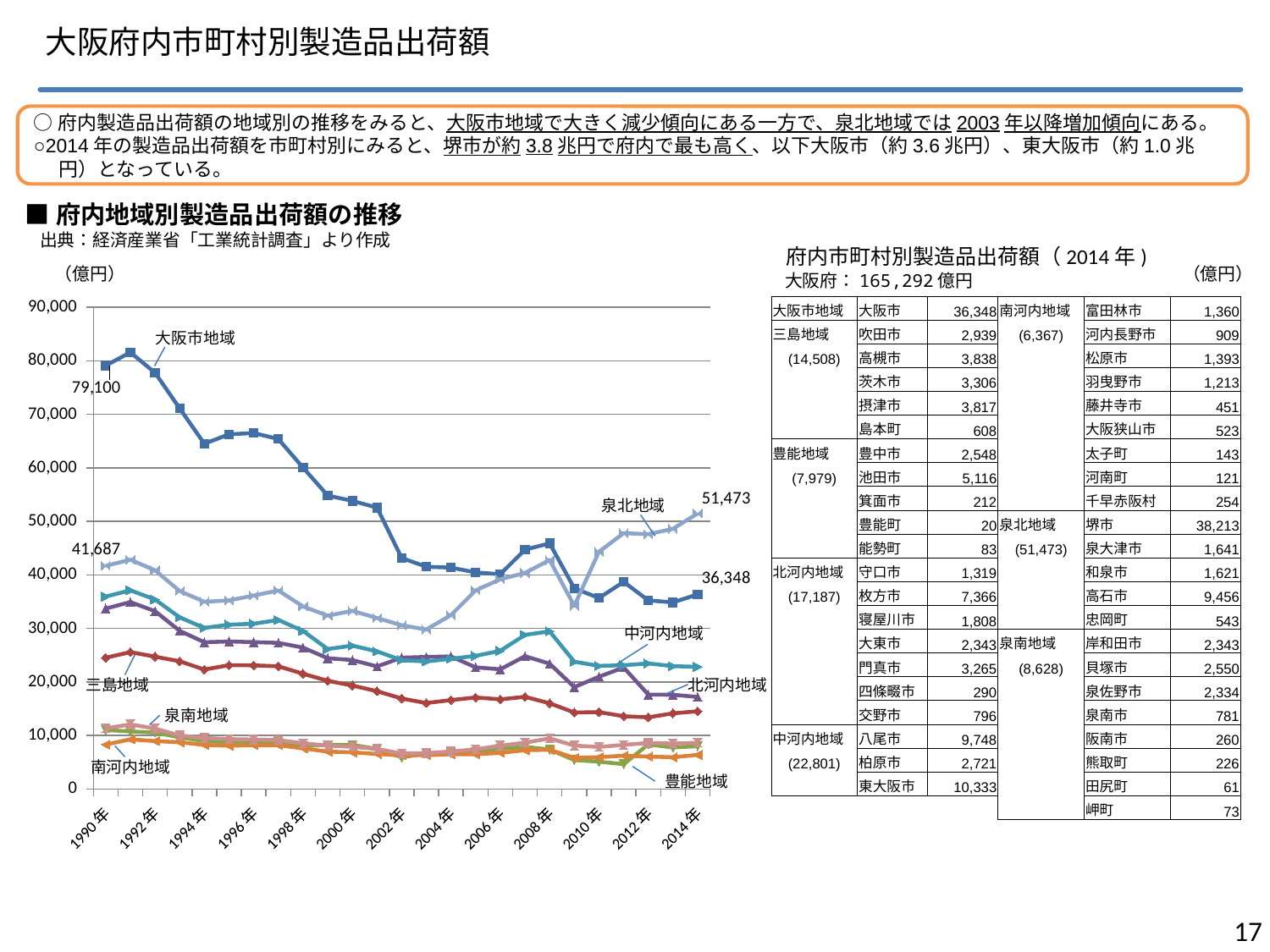

大阪府内市町村別製造品出荷額
○府内製造品出荷額の地域別の推移をみると、大阪市地域で大きく減少傾向にある一方で、泉北地域では2003年以降増加傾向にある。
○2014年の製造品出荷額を市町村別にみると、堺市が約3.8兆円で府内で最も高く、以下大阪市（約3.6兆円）、東大阪市（約1.0兆円）となっている。
■府内地域別製造品出荷額の推移
出典：経済産業省「工業統計調査」より作成
府内市町村別製造品出荷額（2014年)
（億円）
（億円）
大阪府：165,292億円

### Chart

| Category | 大阪市地域 | 三島地域 | 豊能地域 | 北河内地域 | 中河内地域 | 南河内地域 | 泉北地域 | 泉南地域 |
|---|---|---|---|---|---|---|---|---|
| 1990年 | 79100.0 | 24501.89 | 11012.029999999999 | 33690.17 | 35930.37 | 8288.74 | 41686.86 | 11316.87 |
| 1991年 | 81576.63 | 25555.62 | 10733.19 | 34910.670000000006 | 37111.83 | 9257.060000000001 | 42829.47 | 12053.78 |
| 1992年 | 77763.23 | 24710.06 | 10521.36 | 33210.66 | 35391.05 | 8938.969999999998 | 40854.74 | 11286.449999999997 |
| 1993年 | 71097.96 | 23840.32 | 9641.93 | 29540.250000000004 | 32052.26 | 8720.8 | 36969.049999999996 | 9977.1 |
| 1994年 | 64509.35 | 22300.89 | 8944.14 | 27402.08 | 30080.11 | 8217.380000000001 | 34963.19 | 9510.81 |
| 1995年 | 66255.89 | 23119.38 | 8692.480000000001 | 27546.22 | 30682.3 | 8065.879999999999 | 35224.57 | 9299.9 |
| 1996年 | 66504.13 | 23086.53 | 8506.04 | 27417.020000000004 | 30866.6 | 8164.53 | 36126.06 | 9225.130000000001 |
| 1997年 | 65384.47 | 22909.76 | 8876.33 | 27284.75 | 31560.230000000003 | 8152.209999999999 | 37070.08 | 9119.559999999998 |
| 1998年 | 60029.82 | 21518.74 | 8024.65 | 26397.46 | 29515.1 | 7575.579999999999 | 34083.909999999996 | 8524.109999999999 |
| 1999年 | 54823.47 | 20201.61 | 8226.32 | 24409.97 | 26125.97 | 6965.339999999999 | 32363.3 | 8090.580000000001 |
| 2000年 | 53827.29 | 19311.07 | 8221.23 | 24074.079999999998 | 26775.57 | 6843.920000000001 | 33276.9 | 7867.06 |
| 2001年 | 52566.48 | 18262.31 | 7469.84 | 22877.86 | 25692.53 | 6526.070000000001 | 31928.35 | 7460.519999999999 |
| 2002年 | 43147.4619 | 16885.9887 | 5887.0401999999995 | 24526.2374 | 24060.2576 | 6275.0368 | 30578.561 | 6613.5049 |
| 2003年 | 41516.8719 | 16041.495 | 6654.5477 | 24662.0622 | 23808.8113 | 6310.4207000000015 | 29776.0225 | 6679.227199999999 |
| 2004年 | 41358.1606 | 16596.5034 | 6671.869699999999 | 24747.9329 | 24318.572200000002 | 6451.552099999999 | 32478.918599999997 | 6987.7209 |
| 2005年 | 40450.4651 | 17085.249200000002 | 6942.2216 | 22716.5712 | 24858.29 | 6474.5898 | 37092.7683 | 7398.585299999999 |
| 2006年 | 40130.0998 | 16739.4409 | 7474.7299 | 22347.1739 | 25804.8884 | 6730.958599999999 | 39169.608799999995 | 8081.361000000001 |
| 2007年 | 44722.9824 | 17206.3699 | 7876.290499999999 | 24793.871099999997 | 28782.8275 | 7228.1435 | 40363.8586 | 8640.6974 |
| 2008年 | 45890.5558 | 15997.9769 | 7340.3784 | 23390.558599999997 | 29437.9813 | 7318.008599999999 | 42769.9964 | 9434.625400000003 |
| 2009年 | 37475.4331 | 14283.886 | 5404.0654 | 19027.225899999998 | 23767.014799999997 | 5801.7624000000005 | 34203.7191 | 8098.477 |
| 2010年 | 35668.8454 | 14348.609699999999 | 5079.550000000001 | 20959.3719 | 22981.6337 | 5933.5317000000005 | 44319.2807 | 7840.2541 |
| 2011年 | 38678.8096 | 13584.2007 | 4627.317300000001 | 22696.261199999997 | 23107.2611 | 6203.473300000001 | 47792.51269999999 | 8235.267100000001 |
| 2012年 | 35220.6445 | 13376.5154 | 8315.0774 | 17624.788299999997 | 23444.6119 | 6047.572400000001 | 47605.394700000004 | 8592.804500000002 |
| 2013年 | 34852.7711 | 14119.442700000001 | 7746.3697999999995 | 17587.746999999996 | 22939.8713 | 5917.054 | 48606.0087 | 8475.338800000001 |
| 2014年 | 36348.2555 | 14507.5588 | 7979.330599999999 | 17186.8709 | 22801.2507 | 6367.190500000001 | 51472.9856 | 8628.203699999998 |
| 大阪市地域 | 大阪市 | 36,348 | 南河内地域 | 富田林市 | 1,360 |
| --- | --- | --- | --- | --- | --- |
| 三島地域 | 吹田市 | 2,939 | (6,367) | 河内長野市 | 909 |
| (14,508) | 高槻市 | 3,838 |  | 松原市 | 1,393 |
|  | 茨木市 | 3,306 |  | 羽曳野市 | 1,213 |
|  | 摂津市 | 3,817 |  | 藤井寺市 | 451 |
|  | 島本町 | 608 |  | 大阪狭山市 | 523 |
| 豊能地域 | 豊中市 | 2,548 |  | 太子町 | 143 |
| (7,979) | 池田市 | 5,116 |  | 河南町 | 121 |
|  | 箕面市 | 212 |  | 千早赤阪村 | 254 |
|  | 豊能町 | 20 | 泉北地域 | 堺市 | 38,213 |
|  | 能勢町 | 83 | (51,473) | 泉大津市 | 1,641 |
| 北河内地域 | 守口市 | 1,319 |  | 和泉市 | 1,621 |
| (17,187) | 枚方市 | 7,366 |  | 高石市 | 9,456 |
|  | 寝屋川市 | 1,808 |  | 忠岡町 | 543 |
|  | 大東市 | 2,343 | 泉南地域 | 岸和田市 | 2,343 |
|  | 門真市 | 3,265 | (8,628) | 貝塚市 | 2,550 |
|  | 四條畷市 | 290 |  | 泉佐野市 | 2,334 |
|  | 交野市 | 796 |  | 泉南市 | 781 |
| 中河内地域 | 八尾市 | 9,748 |  | 阪南市 | 260 |
| (22,801) | 柏原市 | 2,721 |  | 熊取町 | 226 |
|  | 東大阪市 | 10,333 |  | 田尻町 | 61 |
|  |  |  |  | 岬町 | 73 |
大阪市地域
泉北地域
中河内地域
三島地域
北河内地域
泉南地域
南河内地域
豊能地域
17